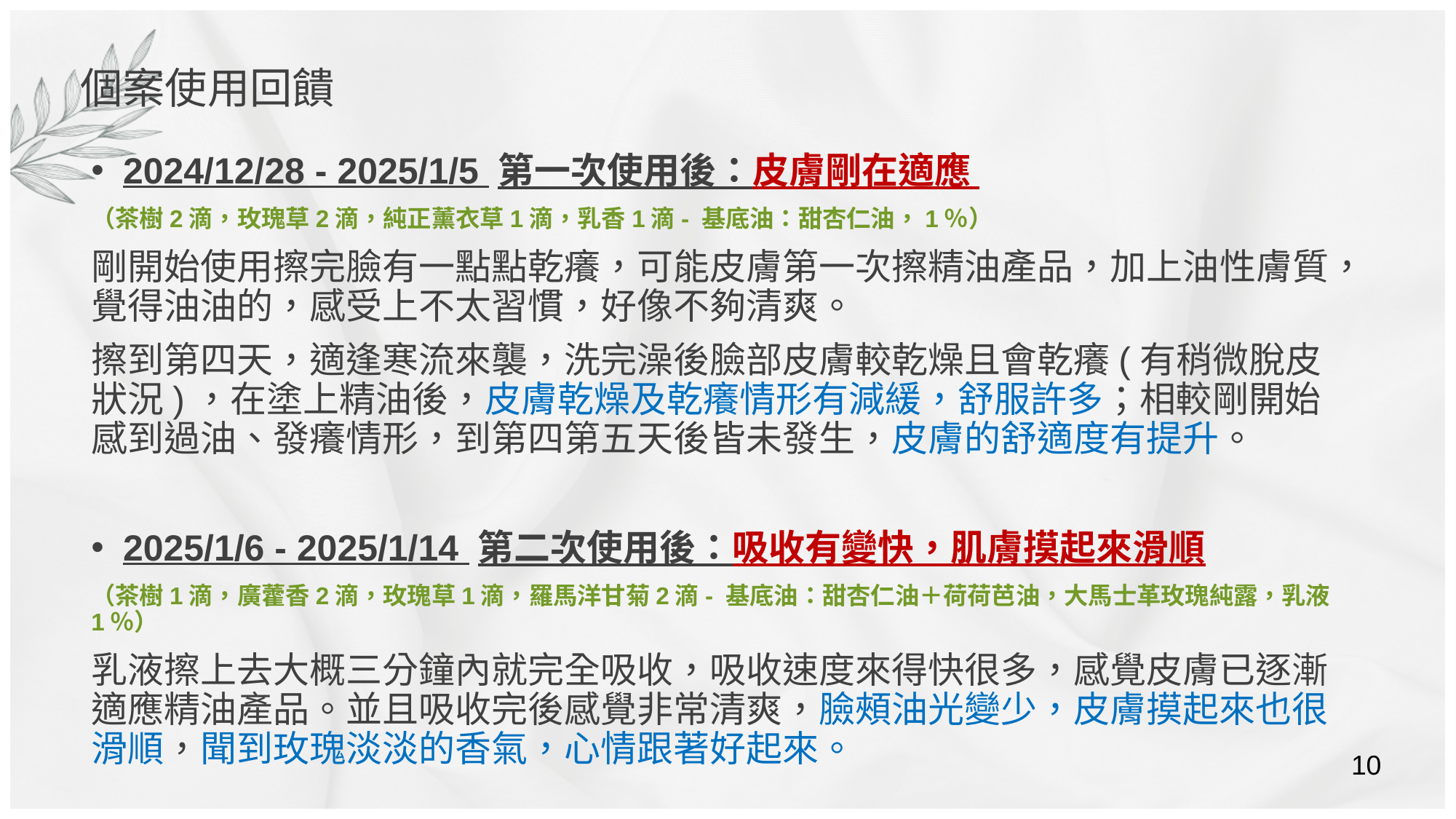

個案使用回饋
2024/12/28 - 2025/1/5 第一次使用後：皮膚剛在適應
（茶樹2滴，玫瑰草2滴，純正薰衣草1滴，乳香1滴- 基底油：甜杏仁油，1％）
剛開始使用擦完臉有一點點乾癢，可能皮膚第一次擦精油產品，加上油性膚質，覺得油油的，感受上不太習慣，好像不夠清爽。
擦到第四天，適逢寒流來襲，洗完澡後臉部皮膚較乾燥且會乾癢(有稍微脫皮狀況)，在塗上精油後，皮膚乾燥及乾癢情形有減緩，舒服許多；相較剛開始感到過油、發癢情形，到第四第五天後皆未發生，皮膚的舒適度有提升。

2025/1/6 - 2025/1/14 第二次使用後：吸收有變快，肌膚摸起來滑順
（茶樹1滴，廣藿香2滴，玫瑰草1滴，羅馬洋甘菊2滴- 基底油：甜杏仁油＋荷荷芭油，大馬士革玫瑰純露，乳液1％）
乳液擦上去大概三分鐘內就完全吸收，吸收速度來得快很多，感覺皮膚已逐漸適應精油產品。並且吸收完後感覺非常清爽，臉頰油光變少，皮膚摸起來也很滑順，聞到玫瑰淡淡的香氣，心情跟著好起來。

10